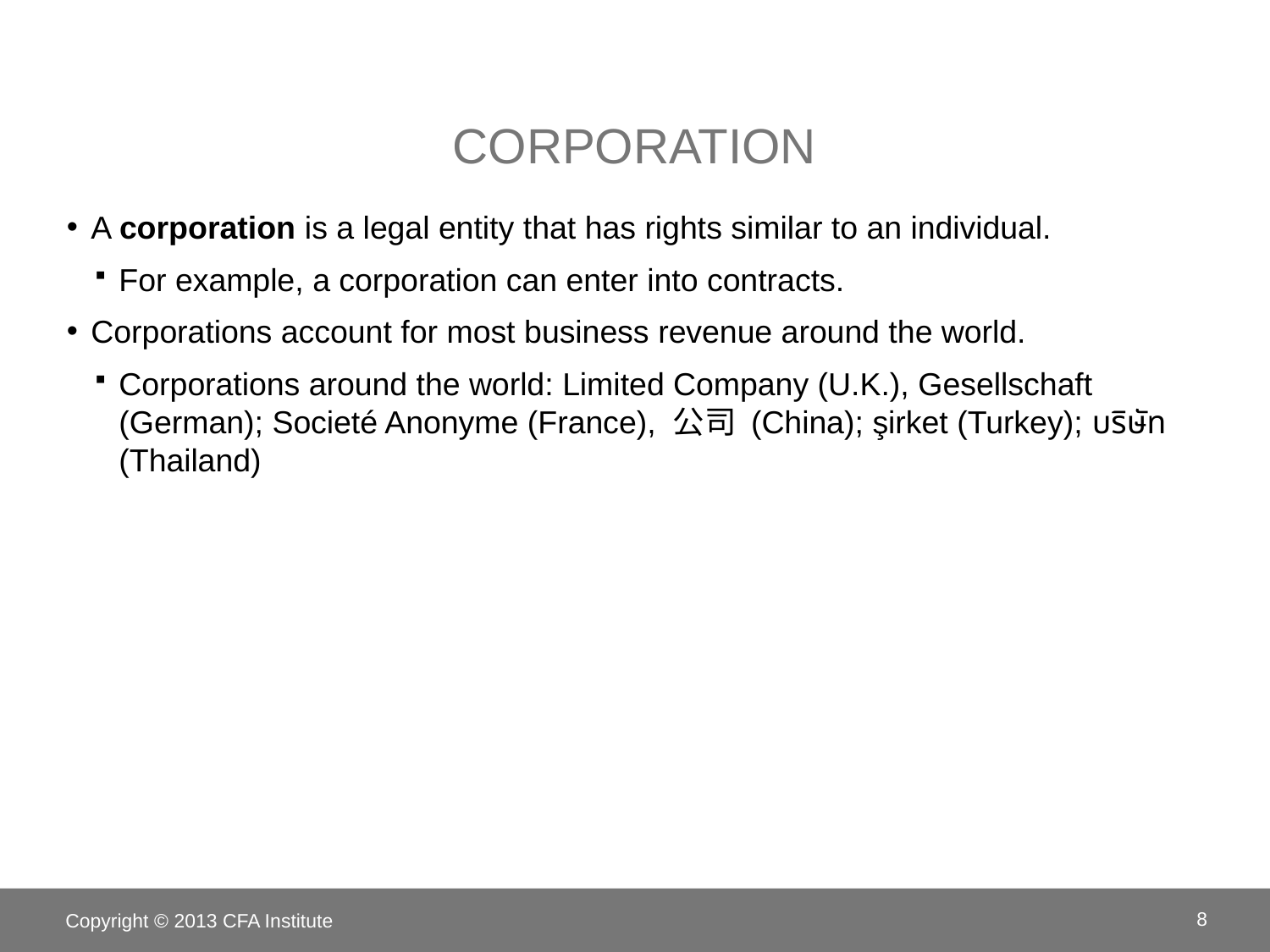

# Corporation
A corporation is a legal entity that has rights similar to an individual.
For example, a corporation can enter into contracts.
Corporations account for most business revenue around the world.
Corporations around the world: Limited Company (U.K.), Gesellschaft (German); Societé Anonyme (France), 公司 (China); şirket (Turkey); บริษัท (Thailand)

Copyright © 2013 CFA Institute
8